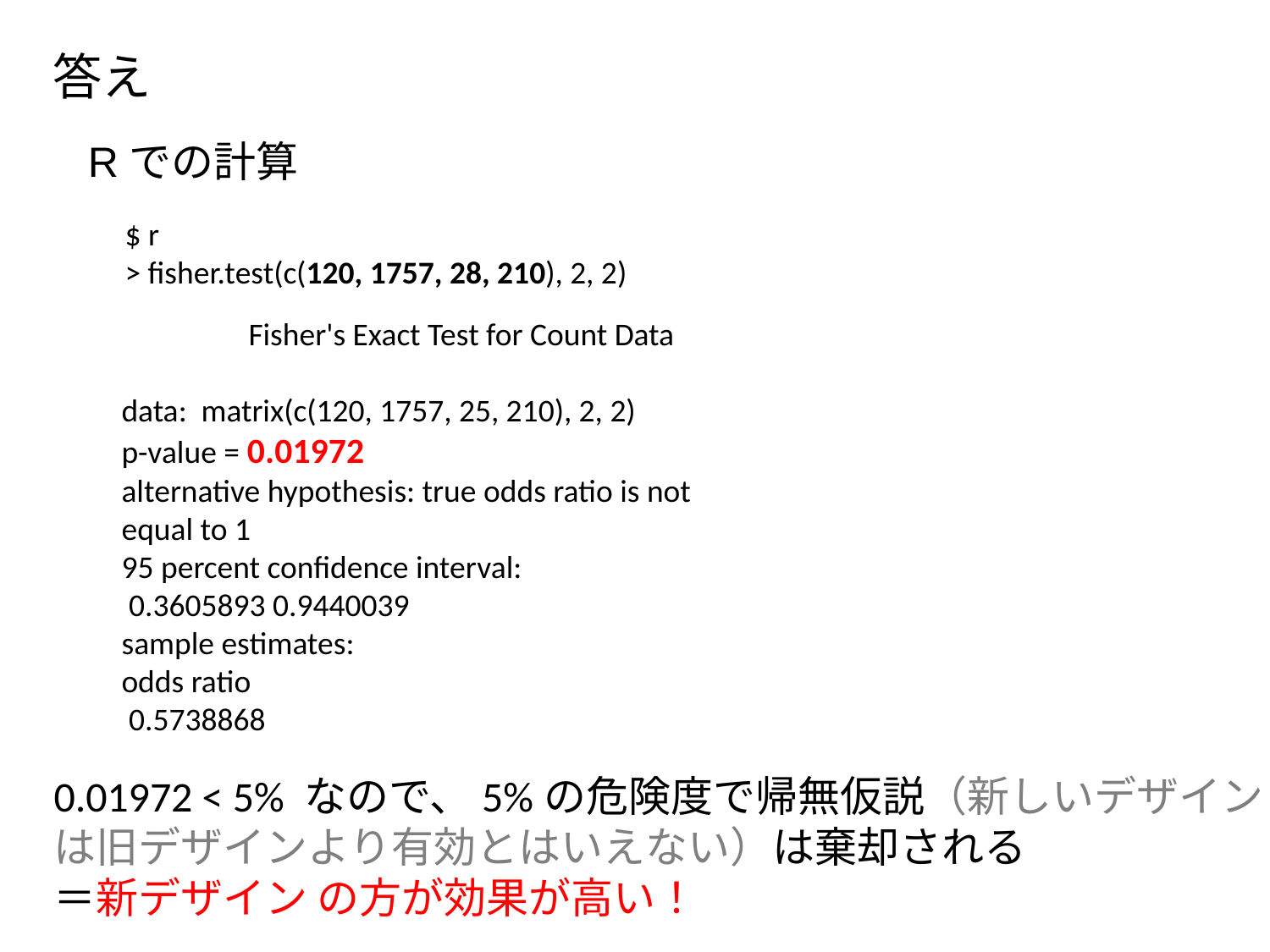

答え
Rでの計算
$ r
> fisher.test(c(120, 1757, 28, 210), 2, 2)
	Fisher's Exact Test for Count Data

data:  matrix(c(120, 1757, 25, 210), 2, 2)
p-value = 0.01972
alternative hypothesis: true odds ratio is not equal to 1
95 percent confidence interval:
 0.3605893 0.9440039
sample estimates:
odds ratio
 0.5738868
0.01972 < 5% なので、5%の危険度で帰無仮説（新しいデザイン
は旧デザインより有効とはいえない）は棄却される
＝新デザイン の方が効果が高い！